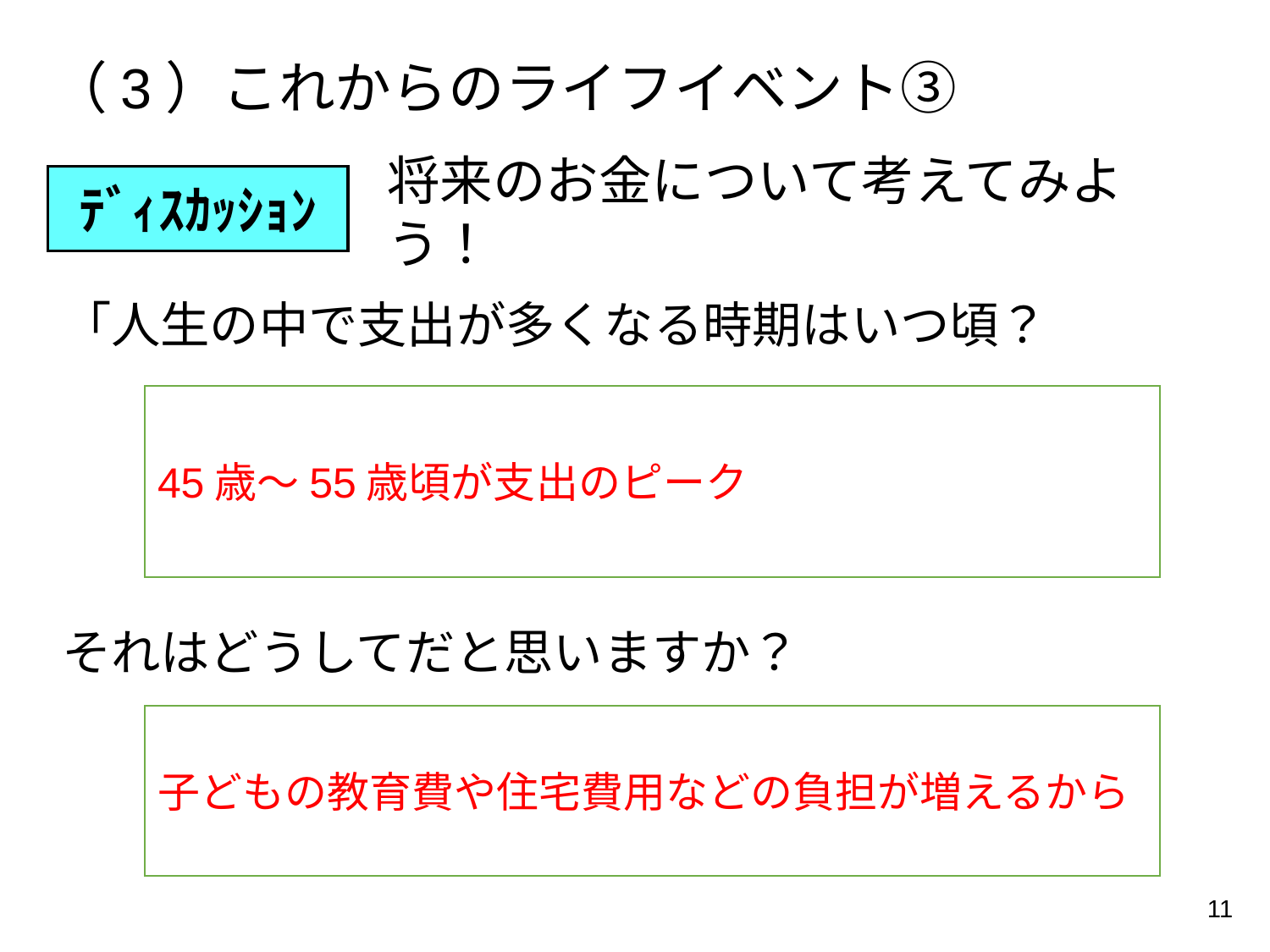

（3）これからのライフイベント③
ﾃﾞｨｽｶｯｼｮﾝ
将来のお金について考えてみよう！
「人生の中で支出が多くなる時期はいつ頃？
45歳〜55歳頃が支出のピーク
それはどうしてだと思いますか？
子どもの教育費や住宅費用などの負担が増えるから
11